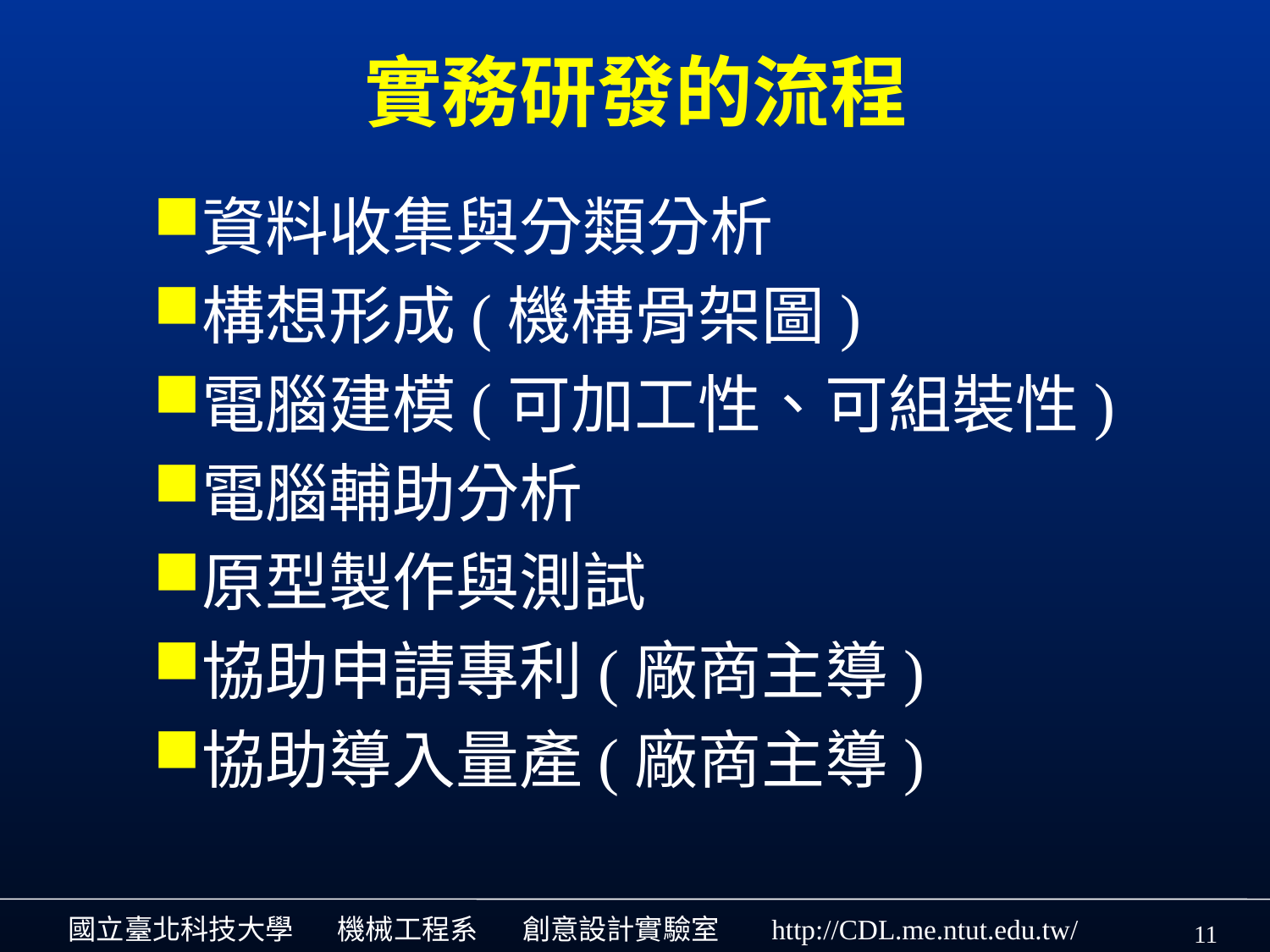

# 實務研發的流程
資料收集與分類分析
構想形成(機構骨架圖)
電腦建模(可加工性、可組裝性)
電腦輔助分析
原型製作與測試
協助申請專利(廠商主導)
協助導入量產(廠商主導)

11